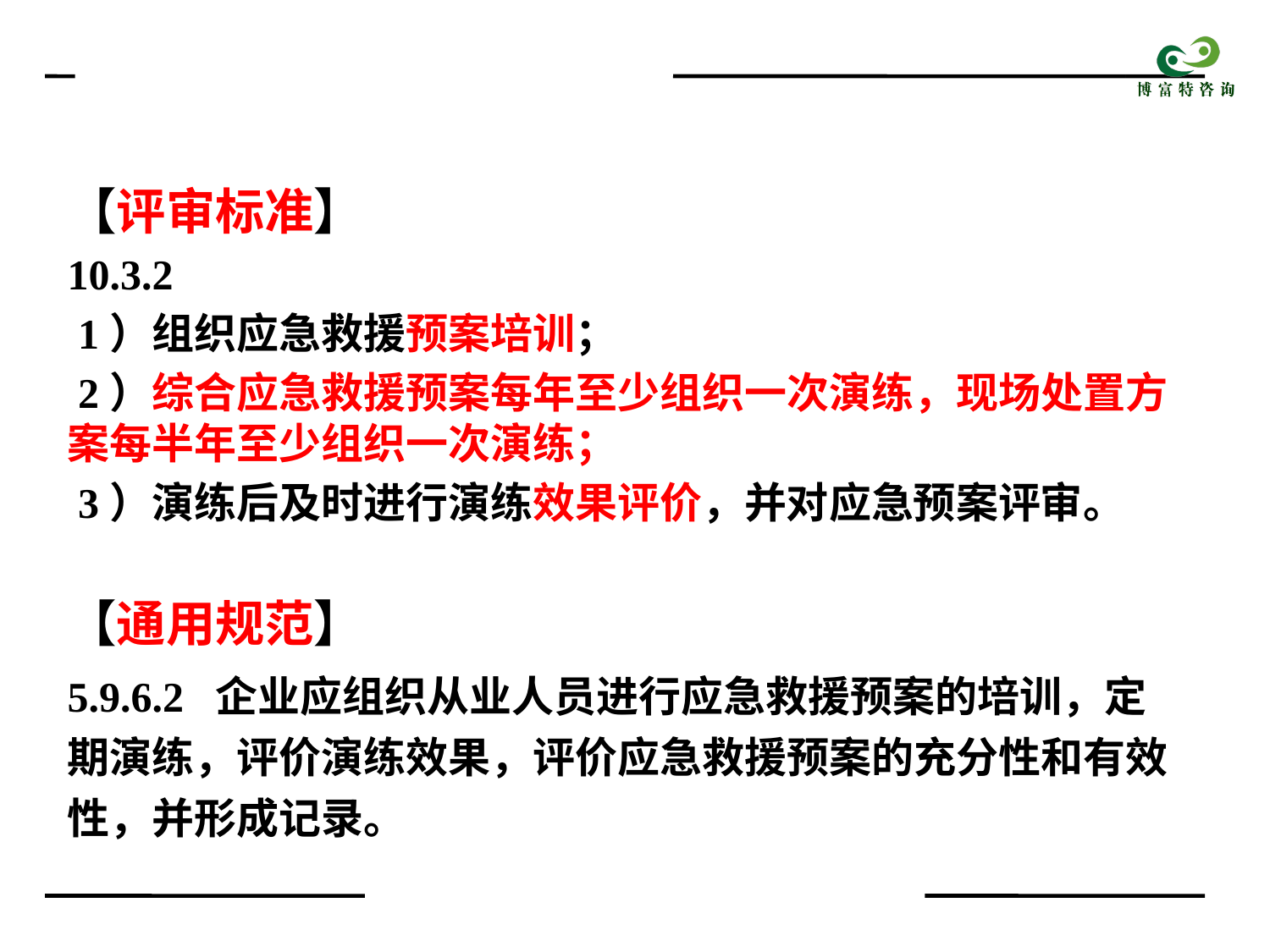

【评审标准】
10.3.2
 1）组织应急救援预案培训；
 2）综合应急救援预案每年至少组织一次演练，现场处置方案每半年至少组织一次演练；
 3）演练后及时进行演练效果评价，并对应急预案评审。
【通用规范】
5.9.6.2  企业应组织从业人员进行应急救援预案的培训，定期演练，评价演练效果，评价应急救援预案的充分性和有效性，并形成记录。